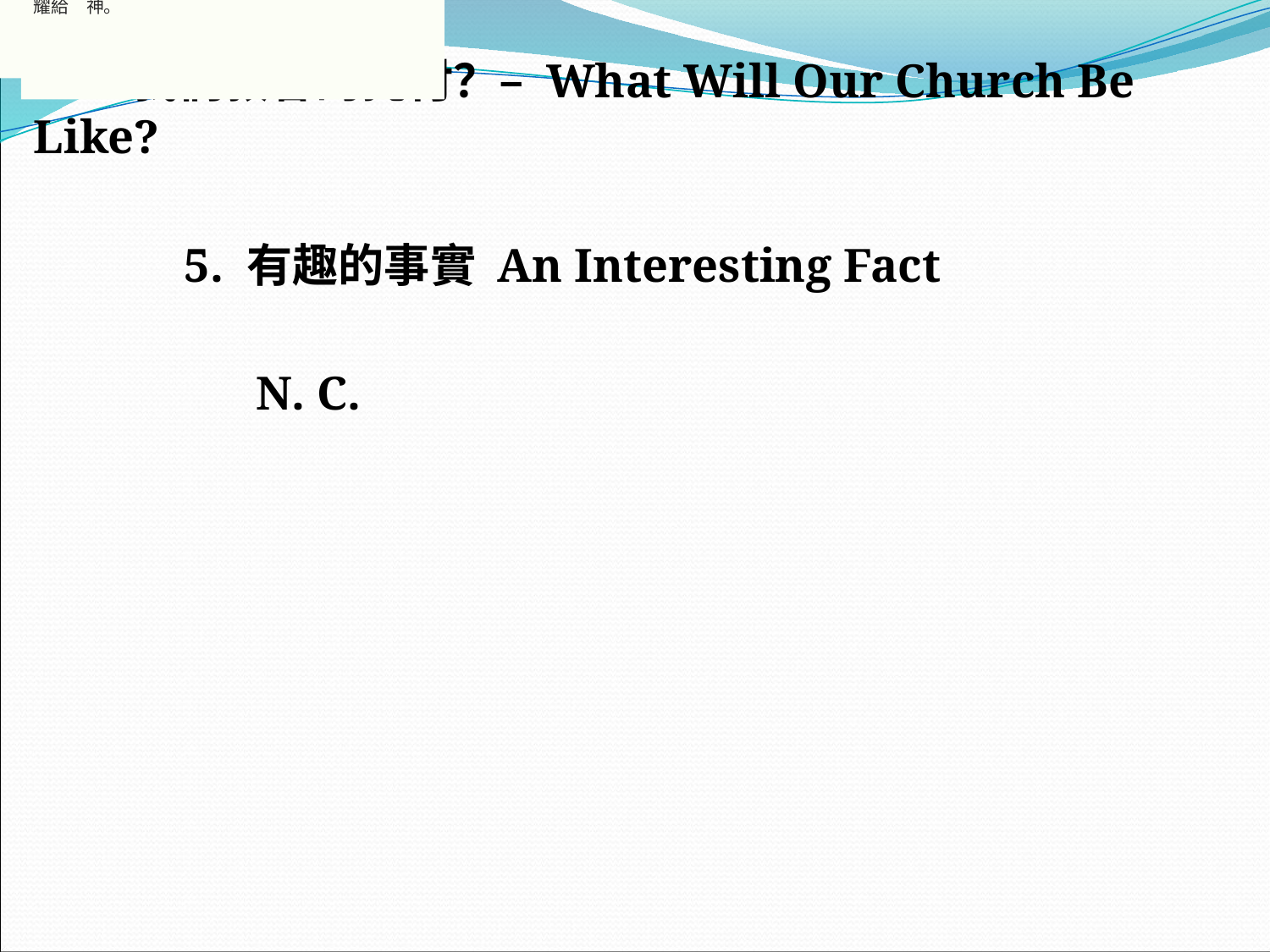

彼得前書 - 第 4 章 第 16 節
若為作基督徒受苦、卻不要羞恥．倒要因這名歸榮耀給　神。

彼得前書 - 第 4 章 第 16 節
若為作基督徒受苦、卻不要羞恥．倒要因這名歸榮耀給　神。

III. 我們教會的托付？– What Will Our Church Be Like?

	  5. 有趣的事實 An Interesting Fact

	        N. C.
#